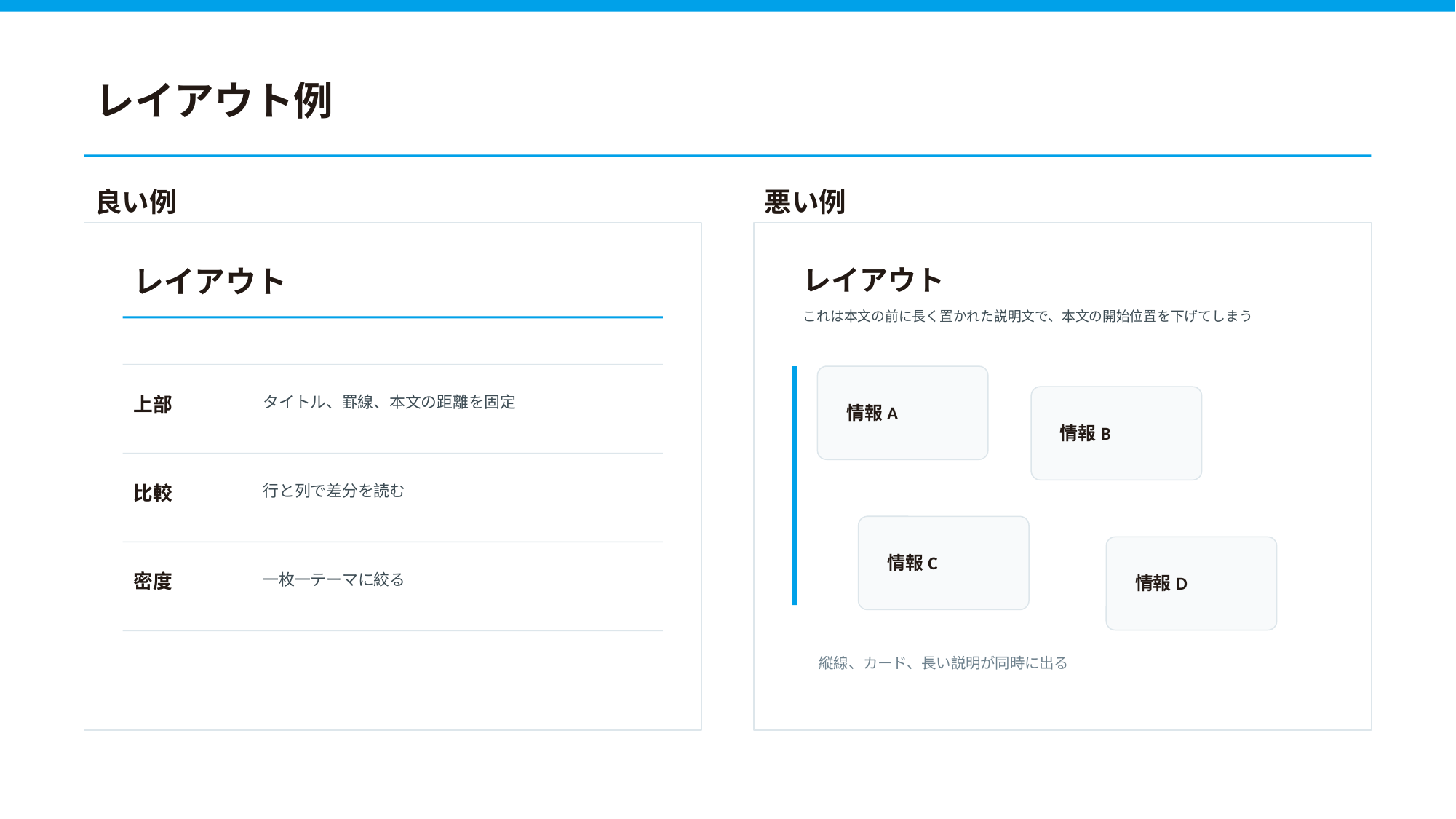

レイアウト例

良い例
悪い例

レイアウト
レイアウト
これは本文の前に長く置かれた説明文で、本文の開始位置を下げてしまう

上部
タイトル、罫線、本文の距離を固定

情報A
情報B

比較
行と列で差分を読む

情報C
密度
一枚一テーマに絞る
情報D

縦線、カード、長い説明が同時に出る